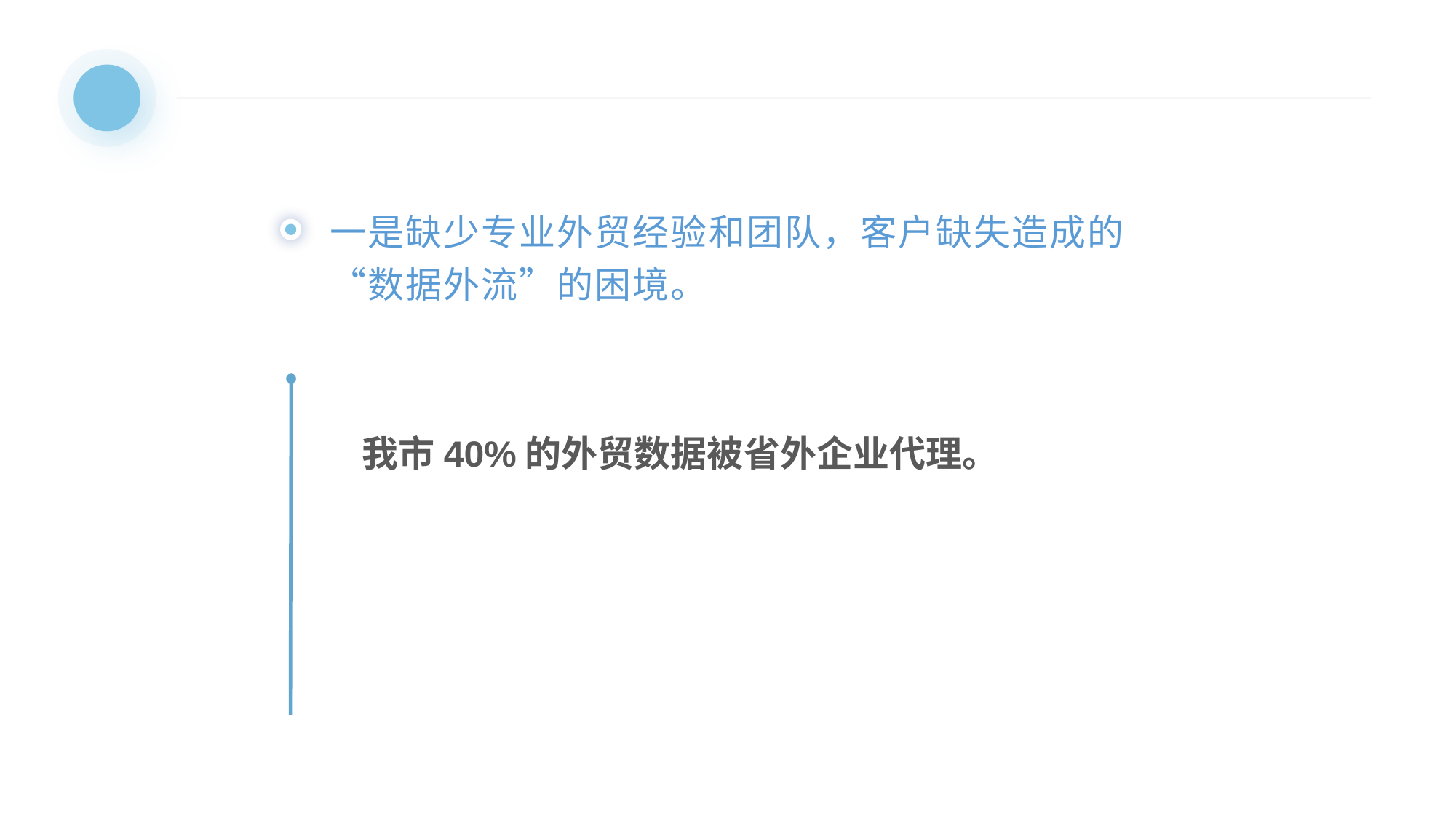

一是缺少专业外贸经验和团队，客户缺失造成的“数据外流”的困境。

我市40%的外贸数据被省外企业代理。